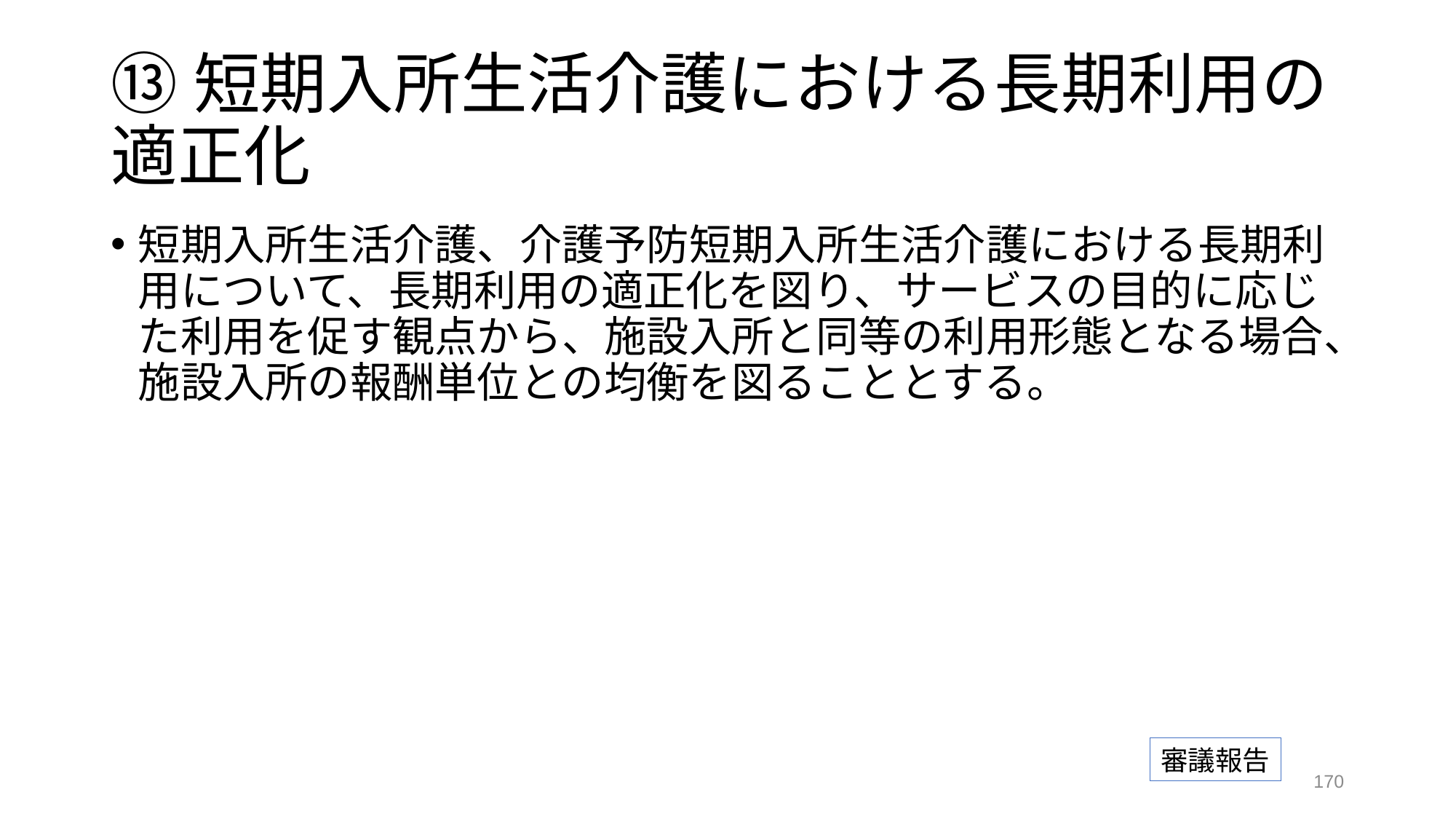

# ⑬短期入所生活介護における長期利用の適正化
短期入所生活介護、介護予防短期入所生活介護における長期利用について、長期利用の適正化を図り、サービスの目的に応じた利用を促す観点から、施設入所と同等の利用形態となる場合、施設入所の報酬単位との均衡を図ることとする。
審議報告
170